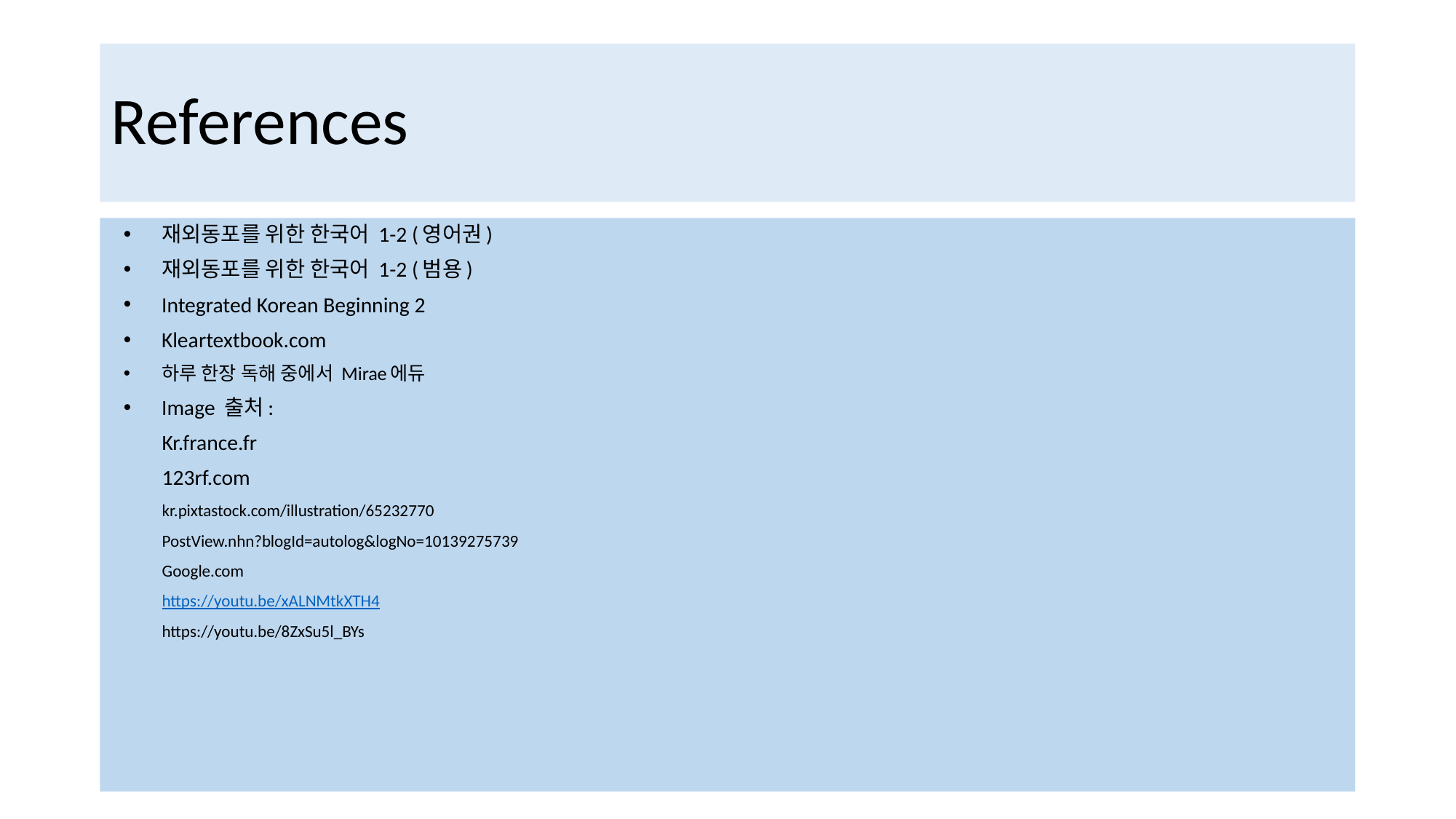

# References
재외동포를 위한 한국어 1-2 (영어권)
재외동포를 위한 한국어 1-2 (범용)
Integrated Korean Beginning 2
Kleartextbook.com
하루 한장 독해 중에서 Mirae에듀
Image 출처:
Kr.france.fr
123rf.com
kr.pixtastock.com/illustration/65232770
PostView.nhn?blogId=autolog&logNo=10139275739
Google.com
https://youtu.be/xALNMtkXTH4
https://youtu.be/8ZxSu5l_BYs